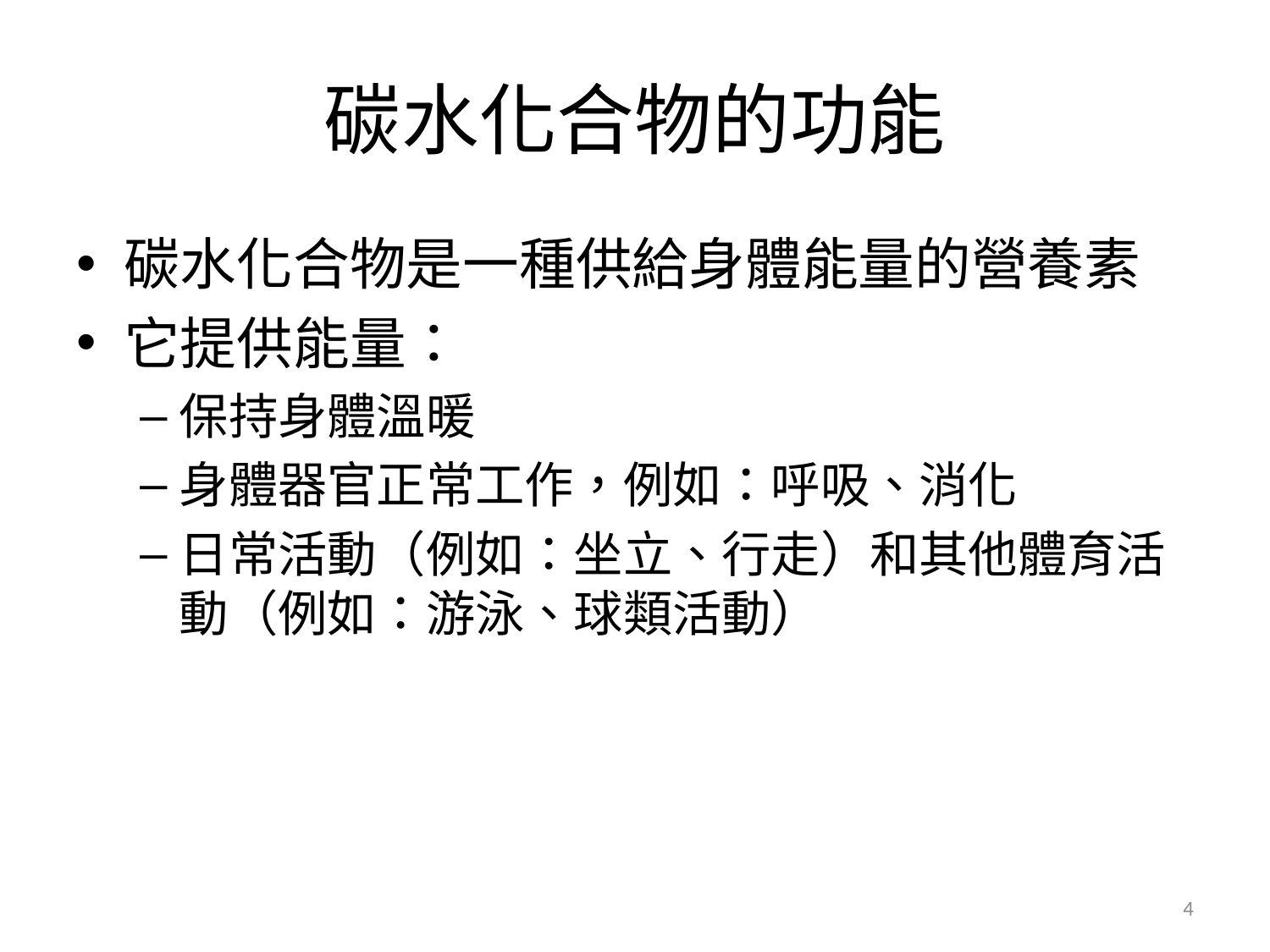

# 碳水化合物的功能
碳水化合物是一種供給身體能量的營養素
它提供能量：
保持身體溫暖
身體器官正常工作，例如：呼吸、消化
日常活動（例如：坐立、行走）和其他體育活動（例如：游泳、球類活動）
4